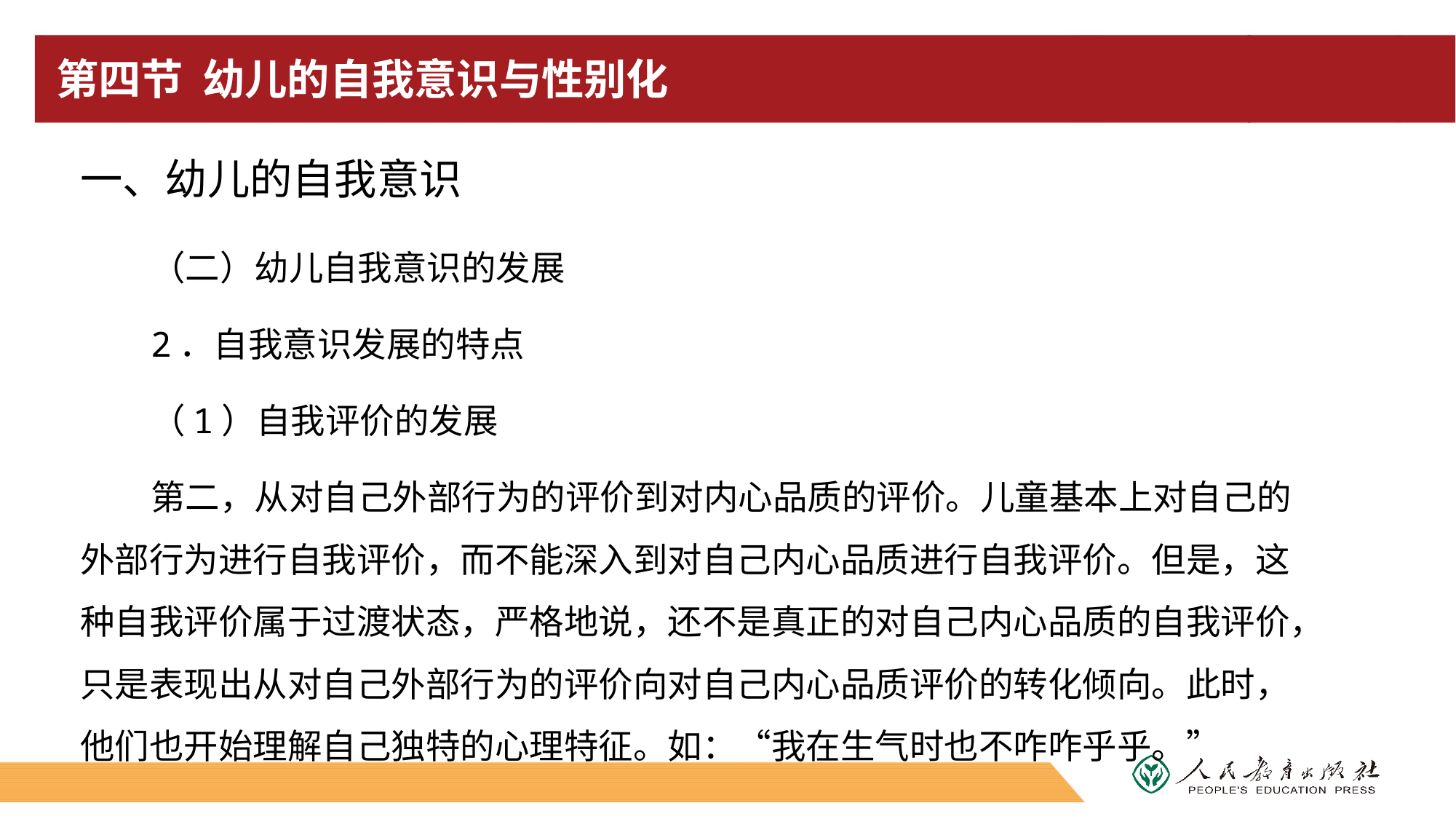

# 第四节  幼儿的自我意识与性别化
一、幼儿的自我意识
（二）幼儿自我意识的发展
2．自我意识发展的特点
（1）自我评价的发展
第二，从对自己外部行为的评价到对内心品质的评价。儿童基本上对自己的外部行为进行自我评价，而不能深入到对自己内心品质进行自我评价。但是，这种自我评价属于过渡状态，严格地说，还不是真正的对自己内心品质的自我评价，只是表现出从对自己外部行为的评价向对自己内心品质评价的转化倾向。此时，他们也开始理解自己独特的心理特征。如：“我在生气时也不咋咋乎乎。”